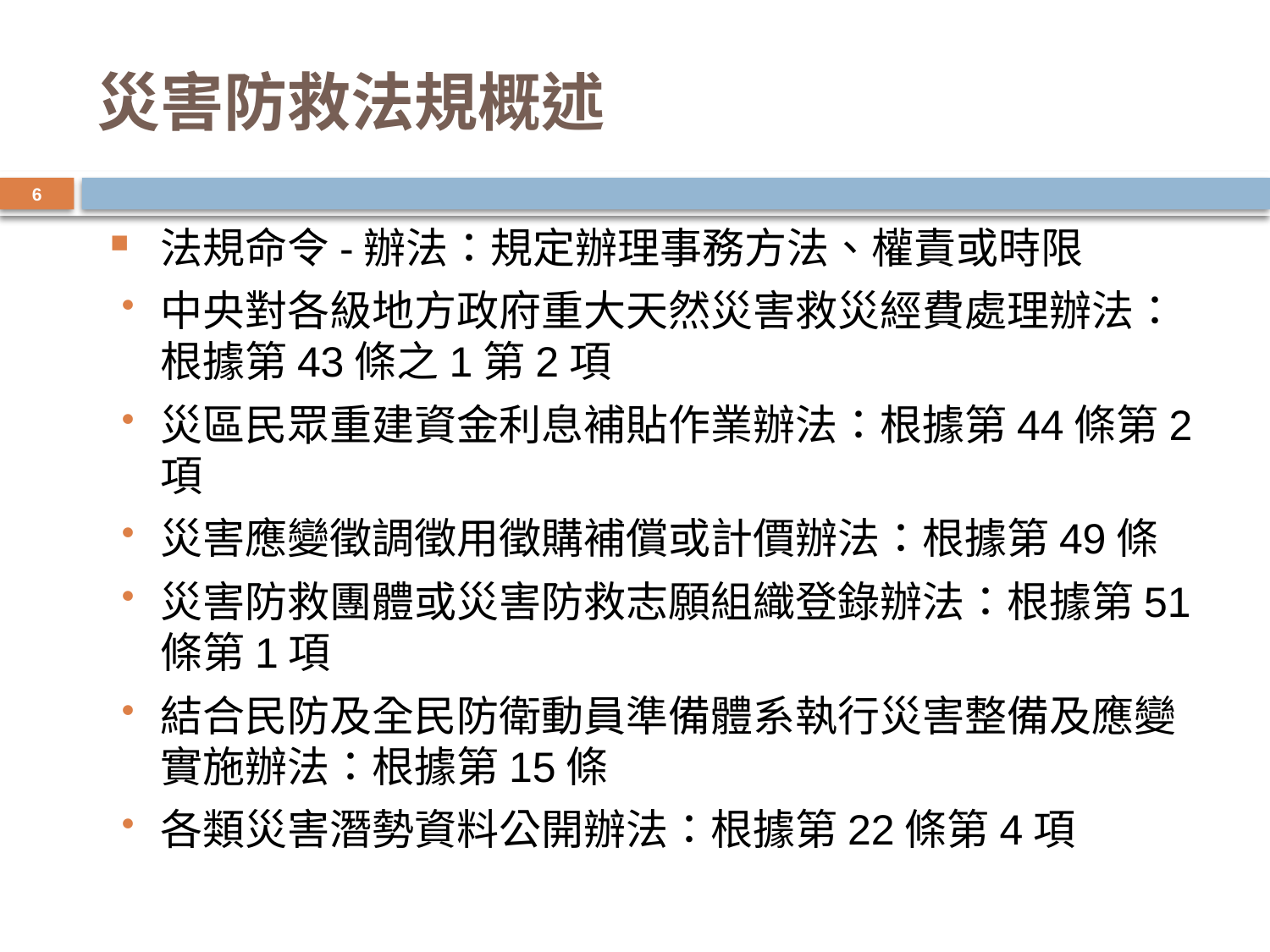

# 災害防救法規概述
6
法規命令-辦法：規定辦理事務方法、權責或時限
中央對各級地方政府重大天然災害救災經費處理辦法：根據第43條之1第2項
災區民眾重建資金利息補貼作業辦法：根據第44條第2項
災害應變徵調徵用徵購補償或計價辦法：根據第49條
災害防救團體或災害防救志願組織登錄辦法：根據第51條第1項
結合民防及全民防衛動員準備體系執行災害整備及應變實施辦法：根據第15條
各類災害潛勢資料公開辦法：根據第22條第4項